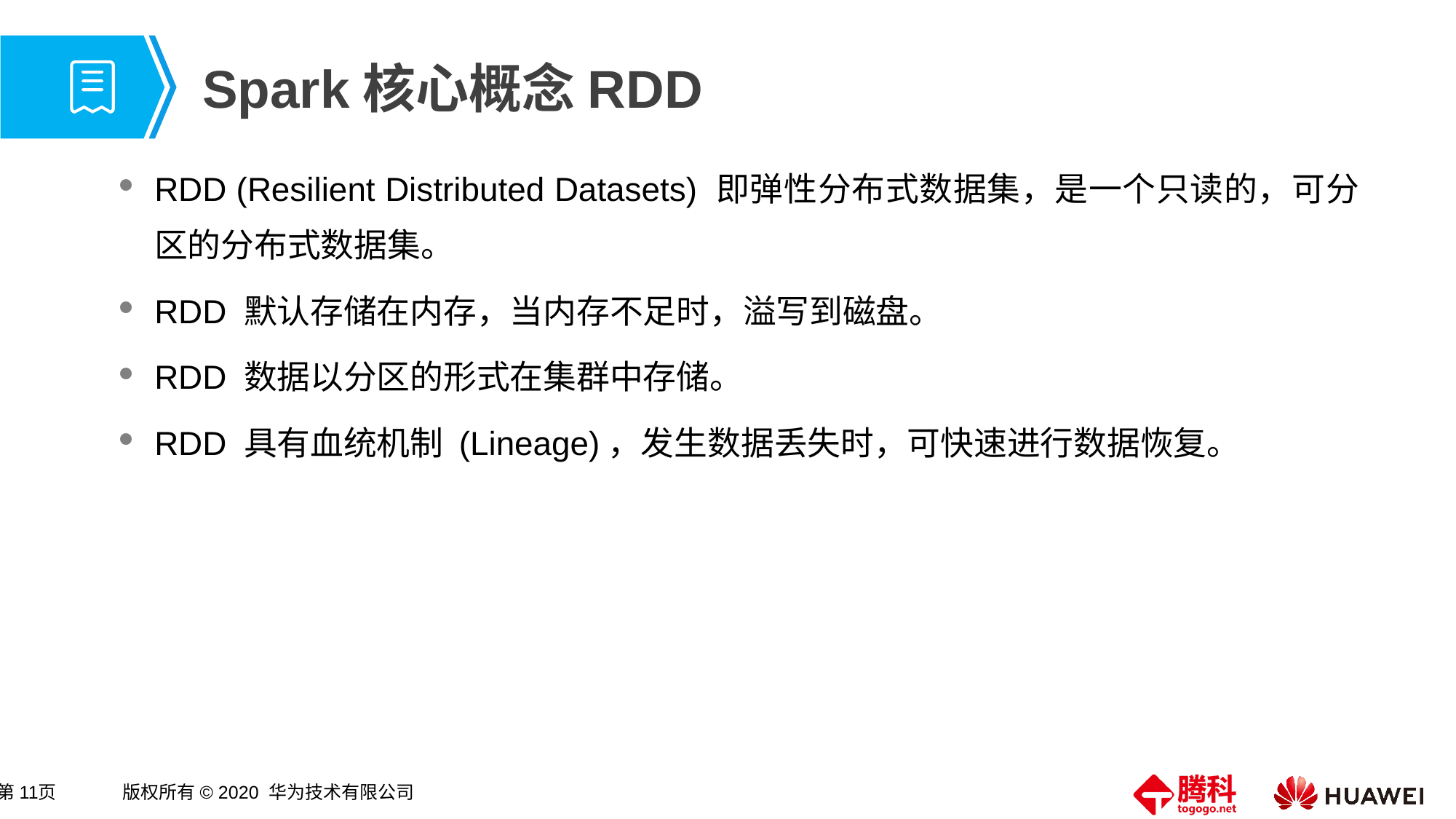

# Spark核心概念RDD
RDD (Resilient Distributed Datasets) 即弹性分布式数据集，是一个只读的，可分区的分布式数据集。
RDD 默认存储在内存，当内存不足时，溢写到磁盘。
RDD 数据以分区的形式在集群中存储。
RDD 具有血统机制 (Lineage)，发生数据丢失时，可快速进行数据恢复。